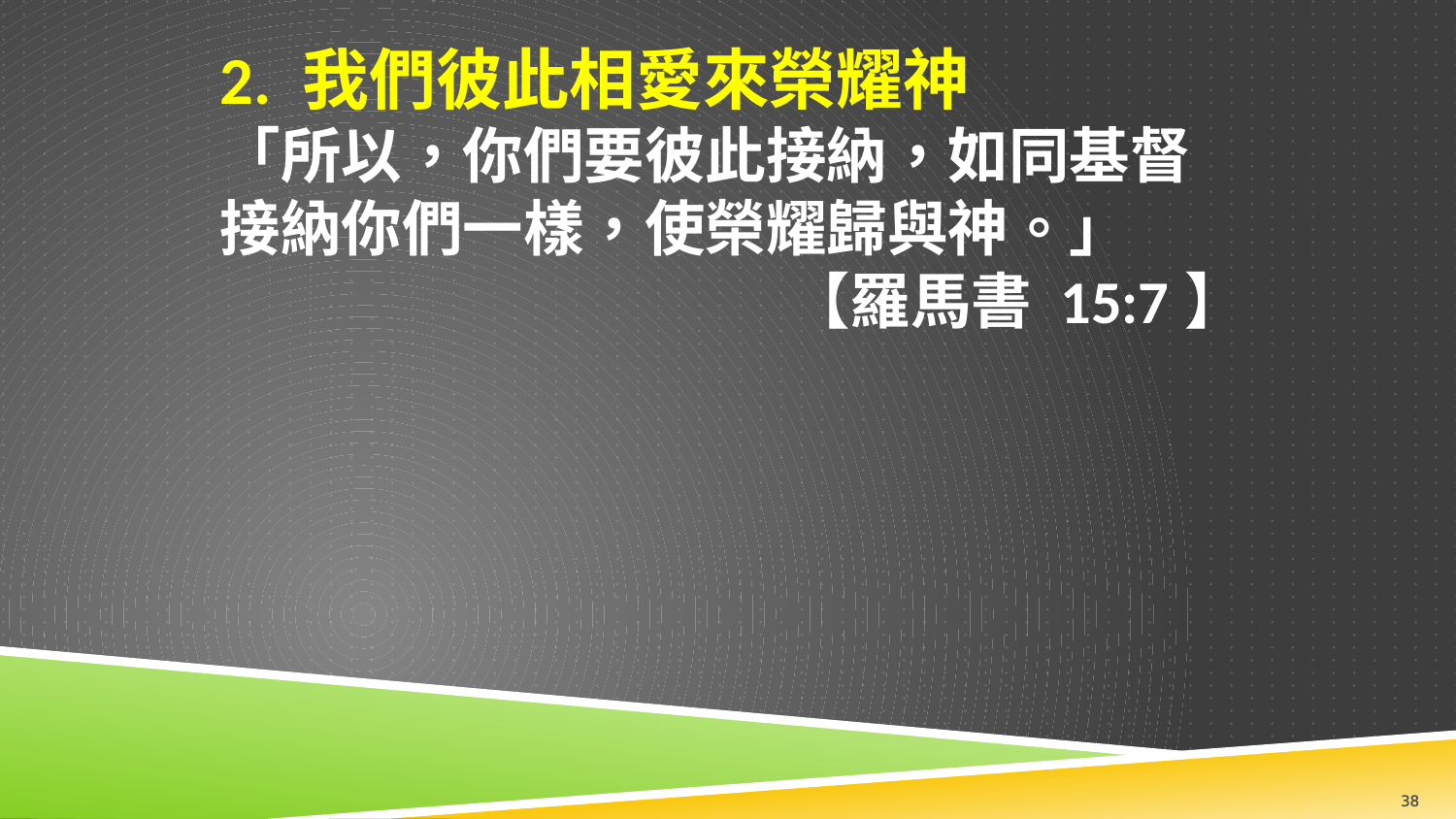

2. 我們彼此相愛來榮耀神
「所以，你們要彼此接納，如同基督接納你們一樣，使榮耀歸與神。」
			【羅馬書 15:7】
38